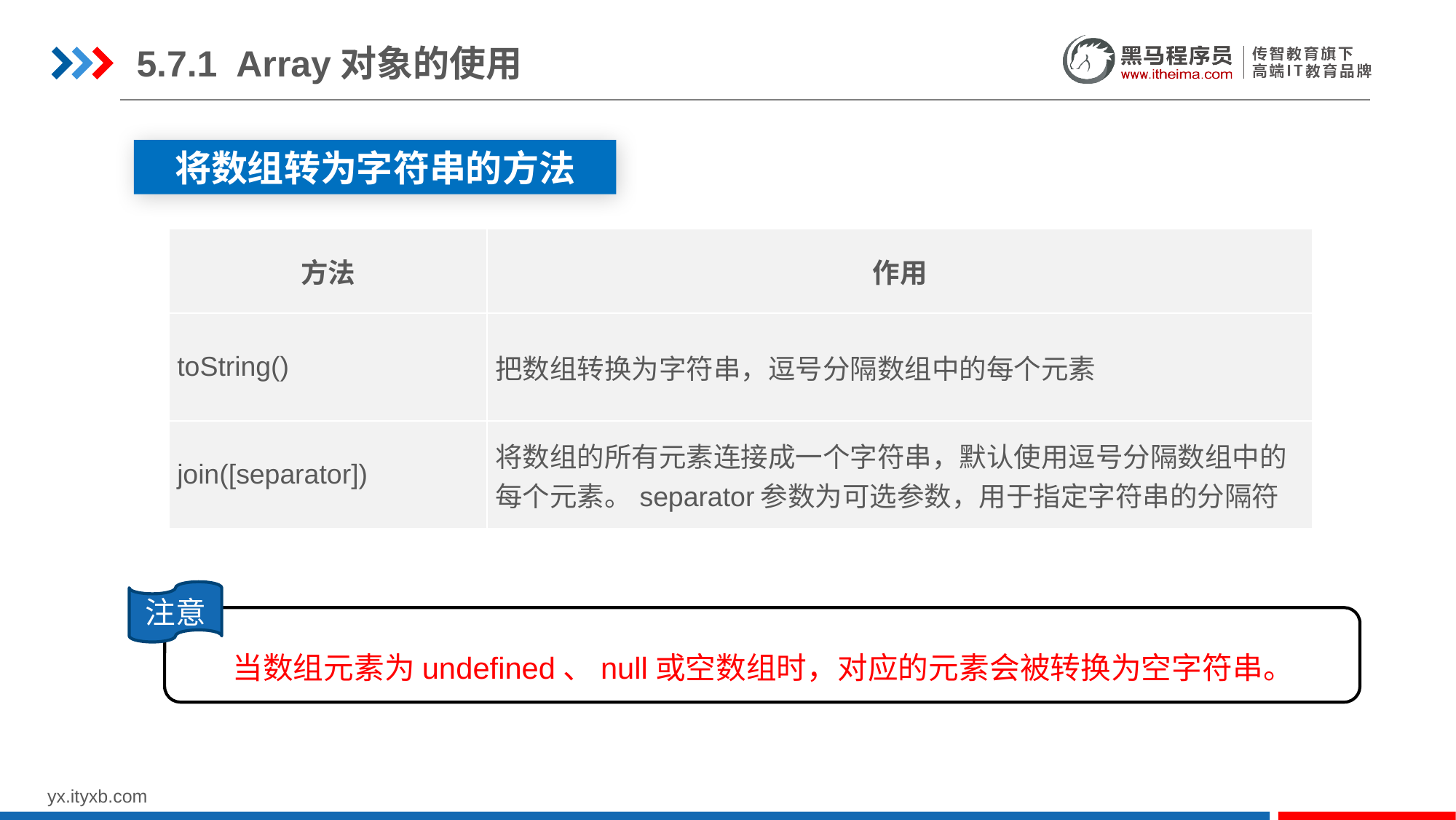

5.7.1  Array对象的使用
将数组转为字符串的方法
| 方法 | 作用 |
| --- | --- |
| toString() | 把数组转换为字符串，逗号分隔数组中的每个元素 |
| join([separator]) | 将数组的所有元素连接成一个字符串，默认使用逗号分隔数组中的每个元素。separator参数为可选参数，用于指定字符串的分隔符 |
注意

当数组元素为undefined、null或空数组时，对应的元素会被转换为空字符串。